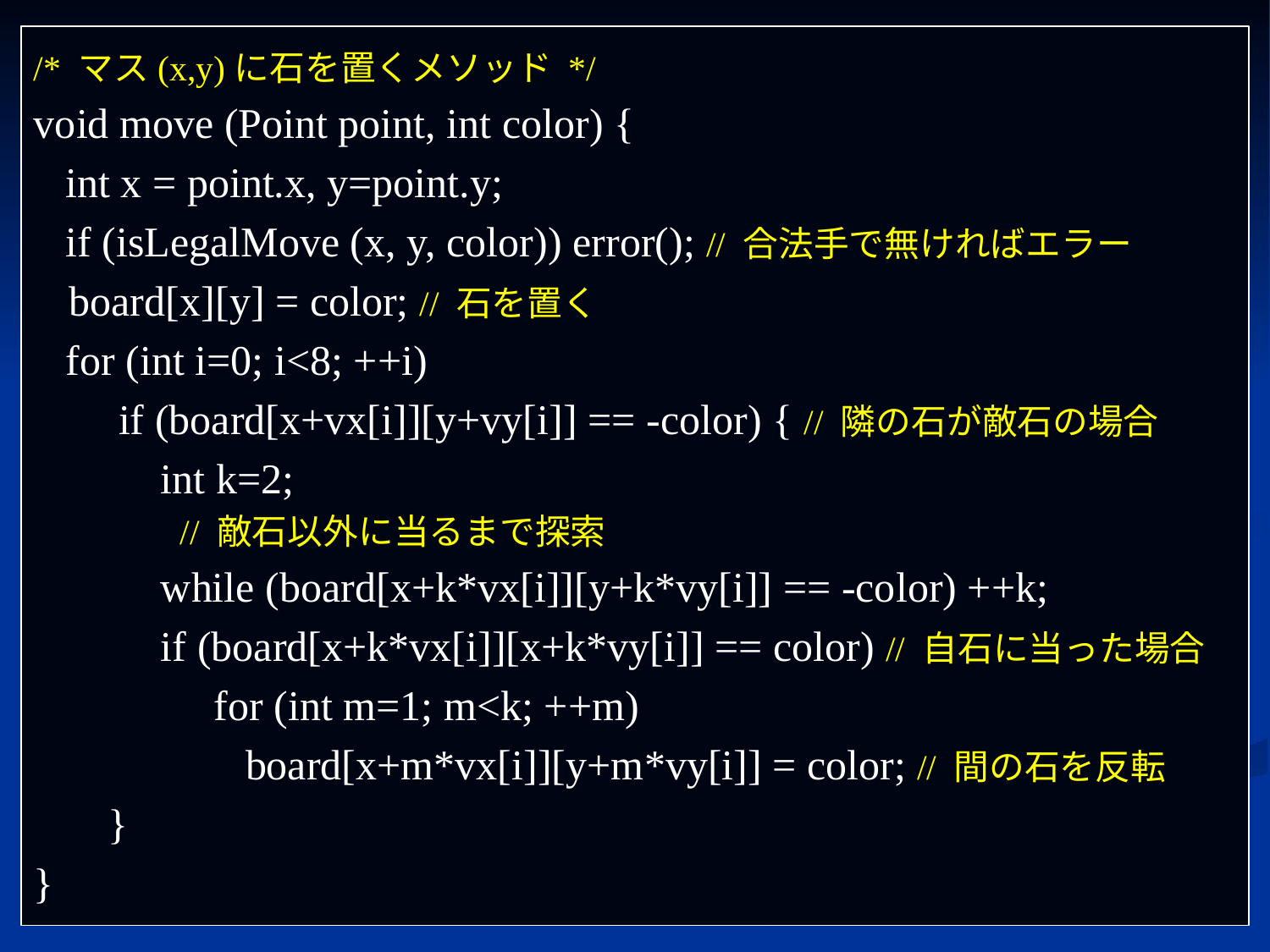

/* マス(x,y)に石を置くメソッド */
void move (Point point, int color) {
   int x = point.x, y=point.y;
   if (isLegalMove (x, y, color)) error(); // 合法手で無ければエラー
    board[x][y] = color; // 石を置く
   for (int i=0; i<8; ++i)
        if (board[x+vx[i]][y+vy[i]] == -color) { // 隣の石が敵石の場合
            int k=2;
        　    // 敵石以外に当るまで探索
            while (board[x+k*vx[i]][y+k*vy[i]] == -color) ++k;
            if (board[x+k*vx[i]][x+k*vy[i]] == color) // 自石に当った場合
                 for (int m=1; m<k; ++m)
                    board[x+m*vx[i]][y+m*vy[i]] = color; // 間の石を反転
       }
}